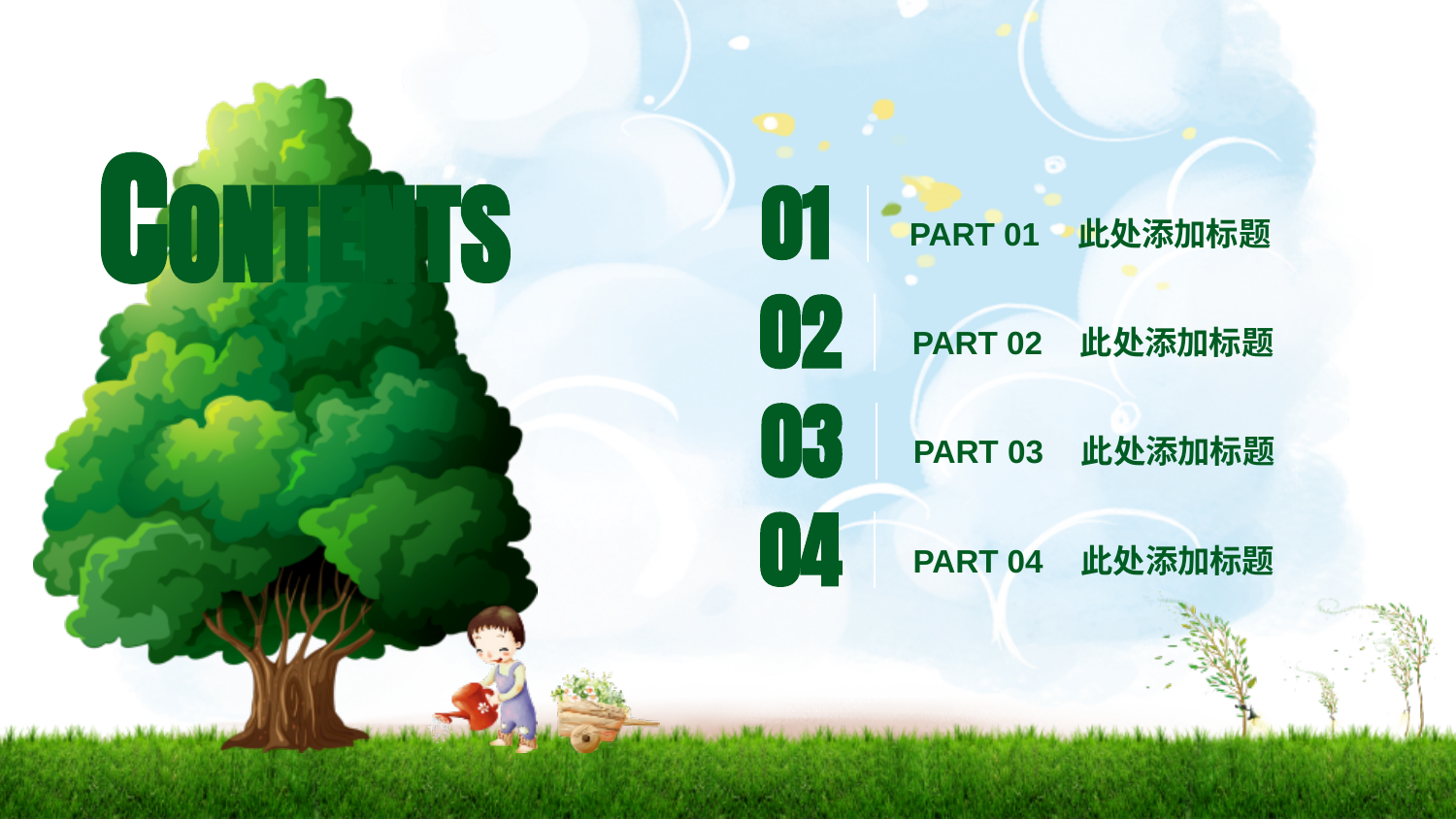

CONTENTS
01
PART 01
此处添加标题
02
PART 02
此处添加标题
03
PART 03
此处添加标题
04
PART 04
此处添加标题